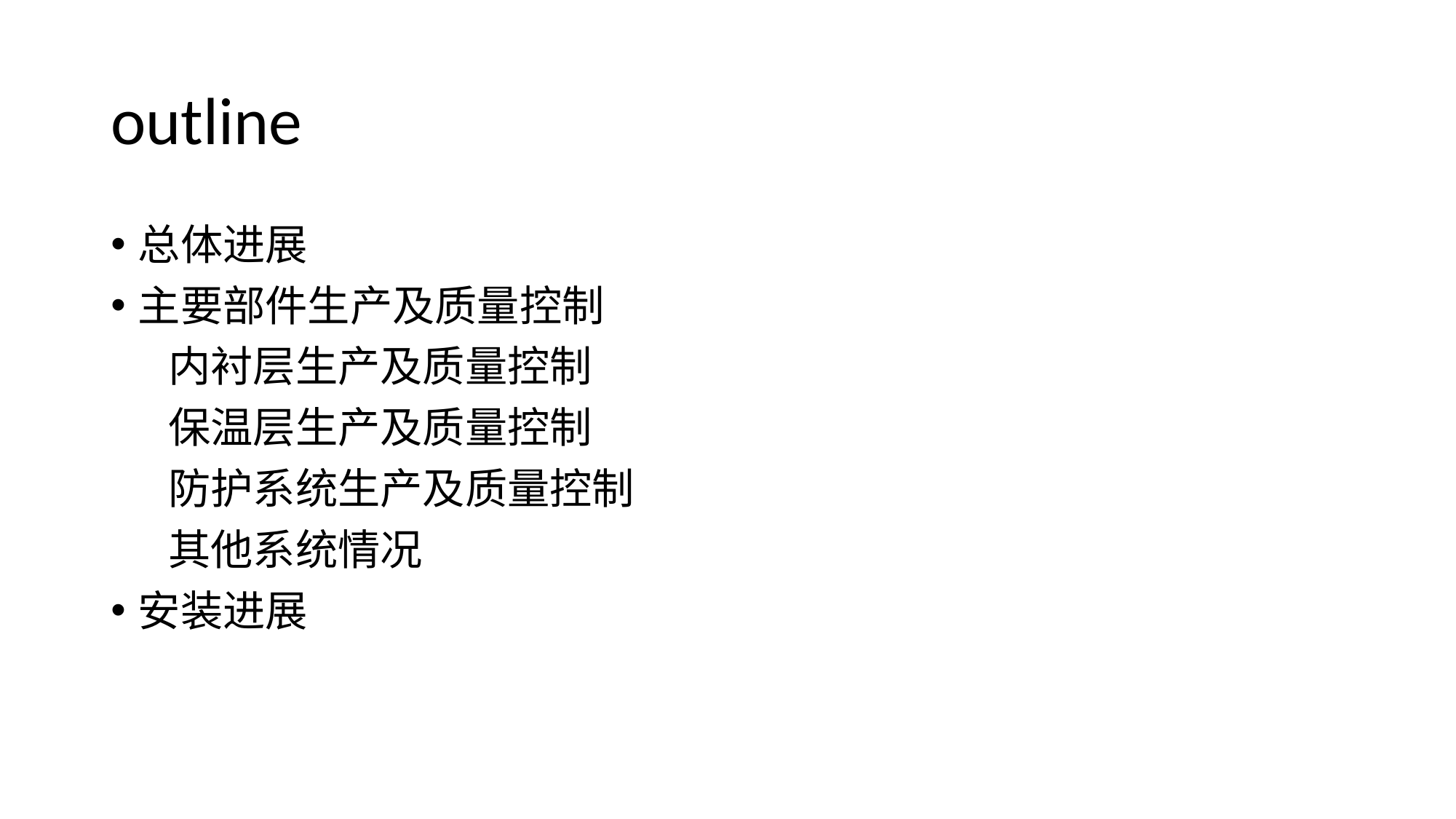

# outline
总体进展
主要部件生产及质量控制
     内衬层生产及质量控制
     保温层生产及质量控制
     防护系统生产及质量控制
     其他系统情况
安装进展